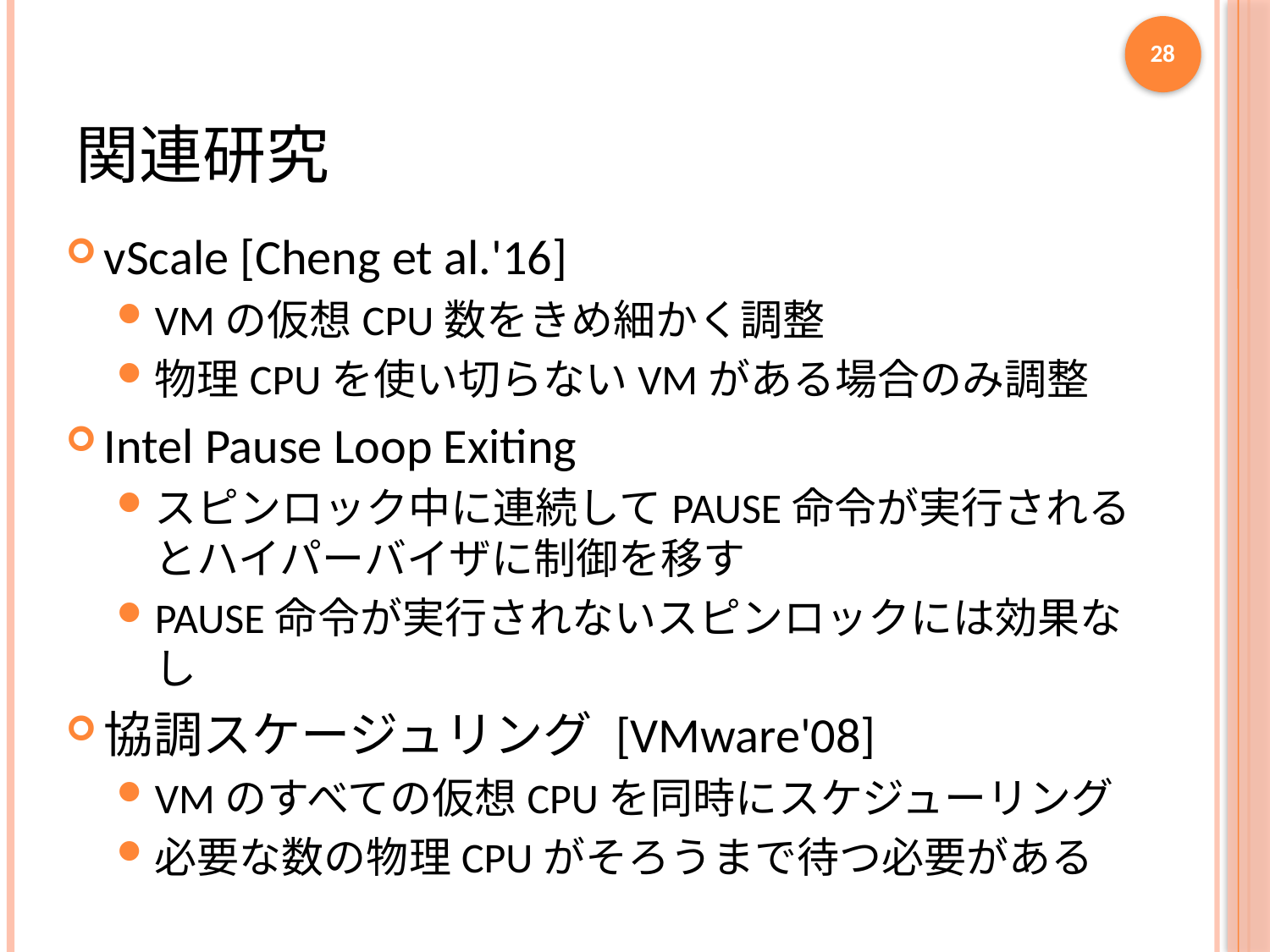

28
# 関連研究
vScale [Cheng et al.'16]
VMの仮想CPU数をきめ細かく調整
物理CPUを使い切らないVMがある場合のみ調整
Intel Pause Loop Exiting
スピンロック中に連続してPAUSE命令が実行されるとハイパーバイザに制御を移す
PAUSE命令が実行されないスピンロックには効果なし
協調スケージュリング [VMware'08]
VMのすべての仮想CPUを同時にスケジューリング
必要な数の物理CPUがそろうまで待つ必要がある